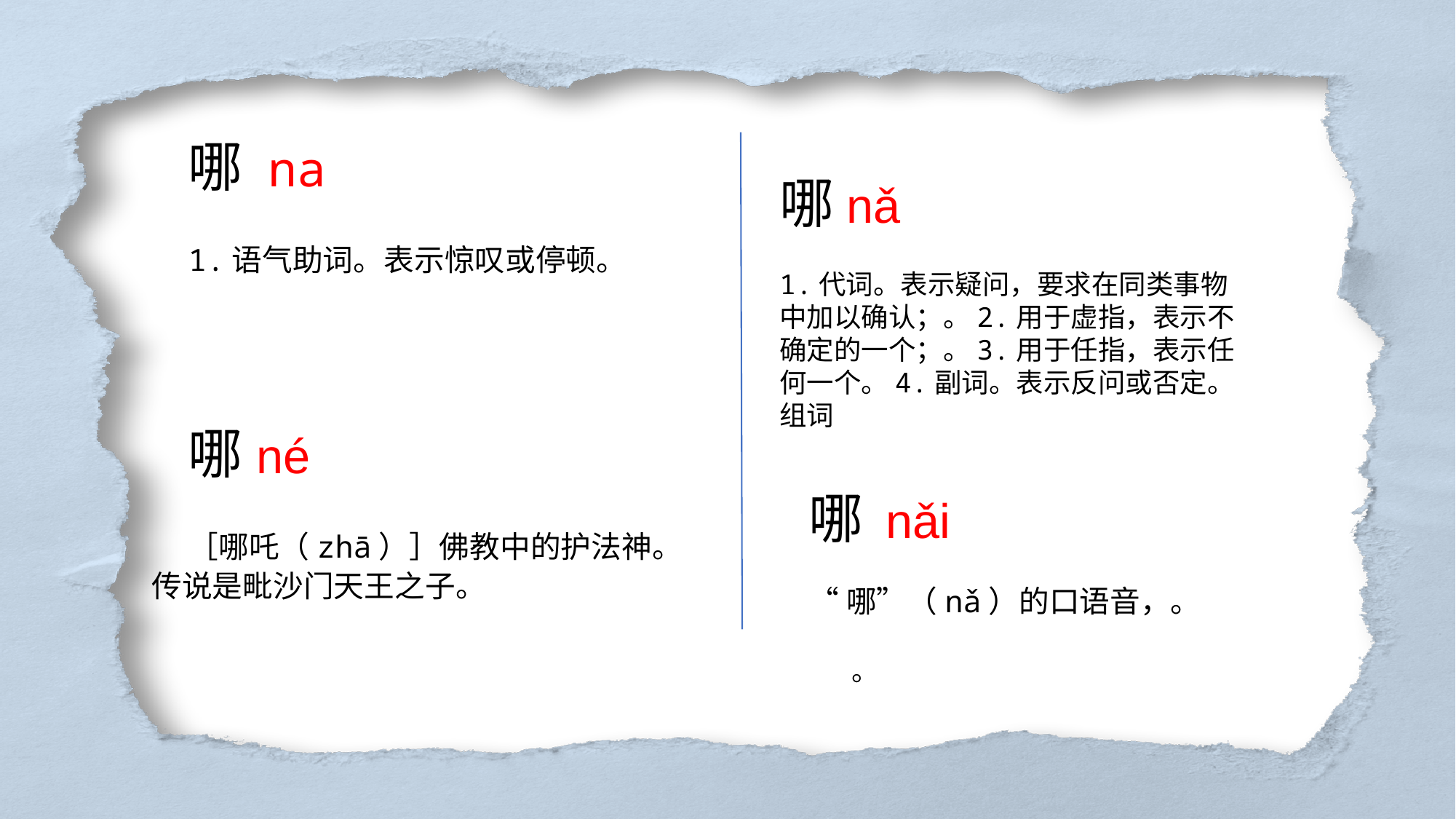

哪 na

1.语气助词。表示惊叹或停顿。
哪 nǎ

1.代词。表示疑问，要求在同类事物中加以确认；。2.用于虚指，表示不确定的一个；。3.用于任指，表示任何一个。4.副词。表示反问或否定。
组词
哪 né

［哪吒（zhā）］佛教中的护法神。传说是毗沙门天王之子。
哪 nǎi

“哪”（nǎ）的口语音，。
。